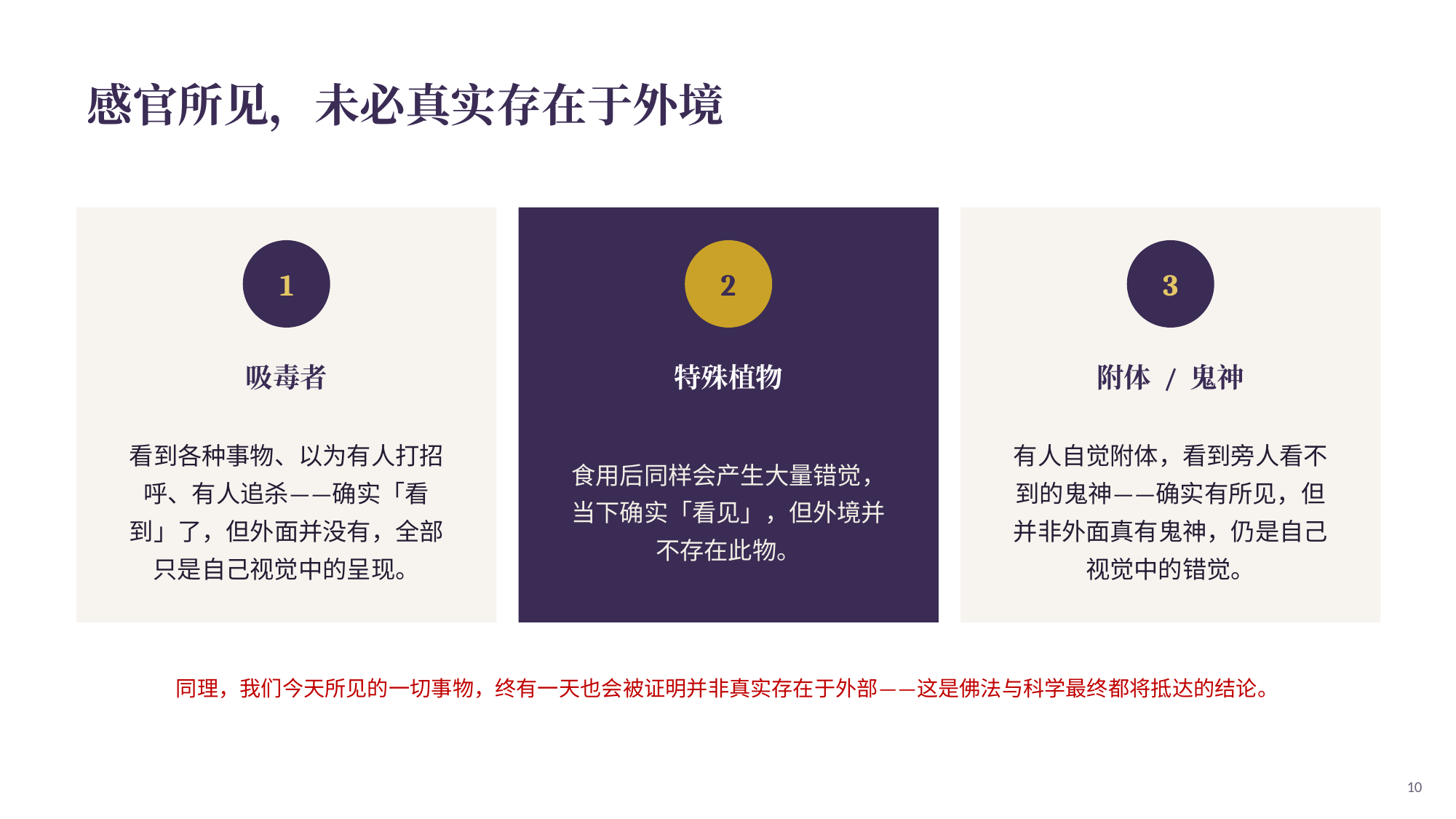

感官所见，未必真实存在于外境

1

2

3
吸毒者
特殊植物
附体 / 鬼神
看到各种事物、以为有人打招呼、有人追杀——确实「看到」了，但外面并没有，全部只是自己视觉中的呈现。
食用后同样会产生大量错觉，当下确实「看见」，但外境并不存在此物。
有人自觉附体，看到旁人看不到的鬼神——确实有所见，但并非外面真有鬼神，仍是自己视觉中的错觉。
同理，我们今天所见的一切事物，终有一天也会被证明并非真实存在于外部——这是佛法与科学最终都将抵达的结论。
10